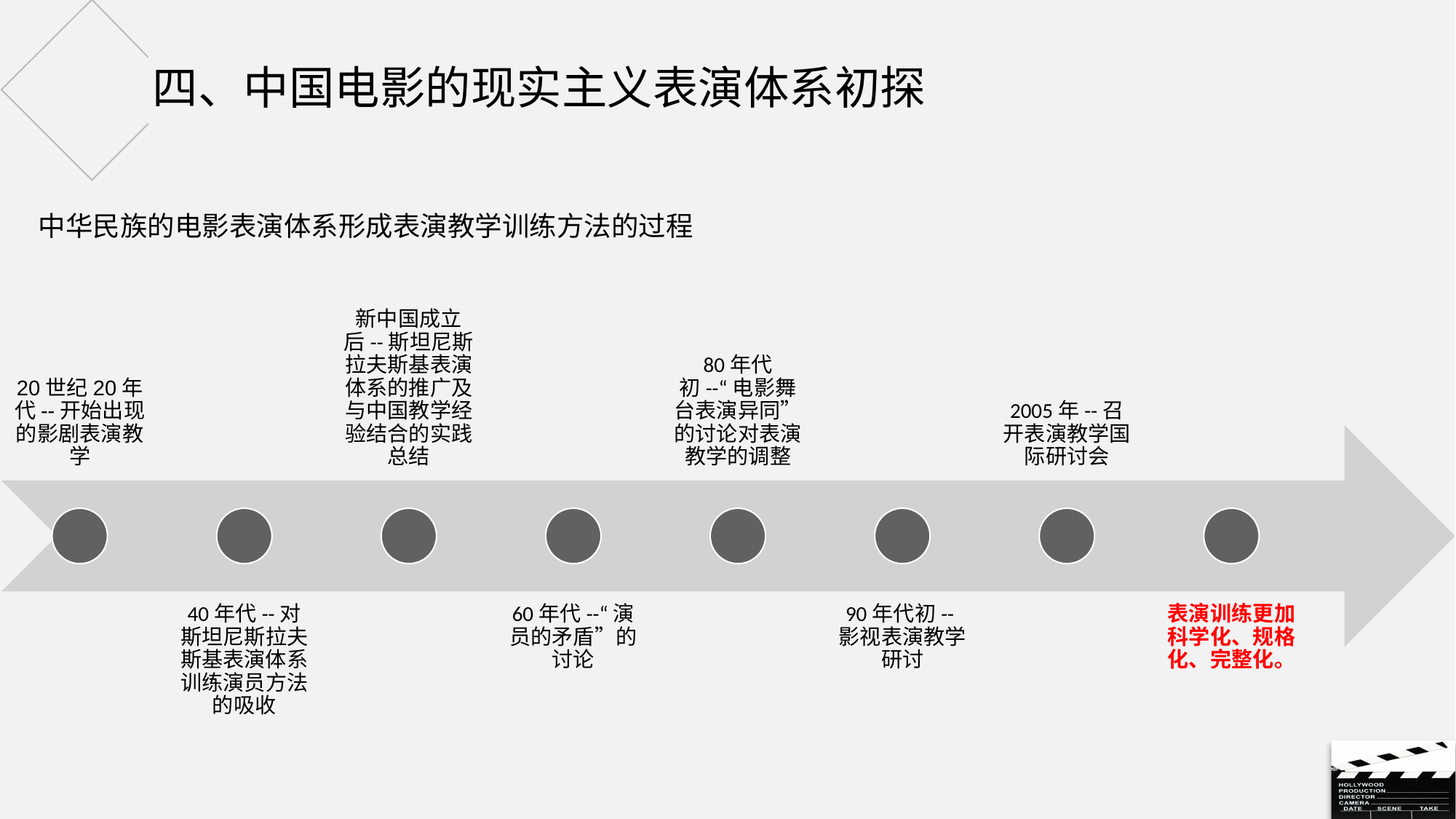

# 四、中国电影的现实主义表演体系初探
中华民族的电影表演体系形成表演教学训练方法的过程
20世纪20年代--开始出现的影剧表演教学
40年代--对斯坦尼斯拉夫斯基表演体系训练演员方法的吸收
新中国成立后--斯坦尼斯拉夫斯基表演体系的推广及与中国教学经验结合的实践总结
60年代--“演员的矛盾”的讨论
80年代初--“电影舞台表演异同”的讨论对表演教学的调整
90年代初--影视表演教学研讨
2005年--召开表演教学国际研讨会
表演训练更加科学化、规格化、完整化。